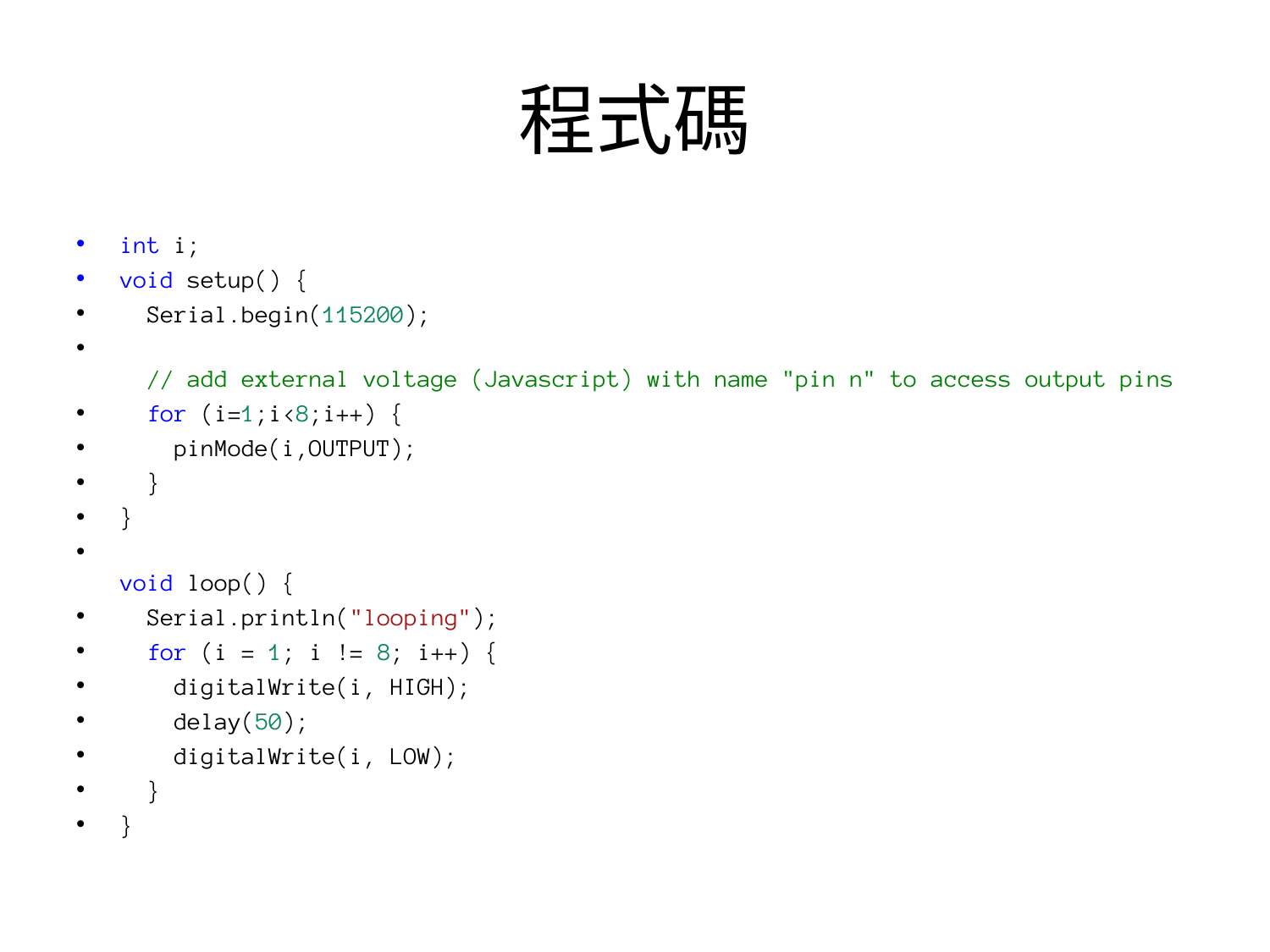

# 程式碼
int i;
void setup() {
  Serial.begin(115200);
  // add external voltage (Javascript) with name "pin n" to access output pins
  for (i=1;i<8;i++) {
    pinMode(i,OUTPUT);
  }
}
void loop() {
  Serial.println("looping");
  for (i = 1; i != 8; i++) {
    digitalWrite(i, HIGH);
    delay(50);
    digitalWrite(i, LOW);
  }
}